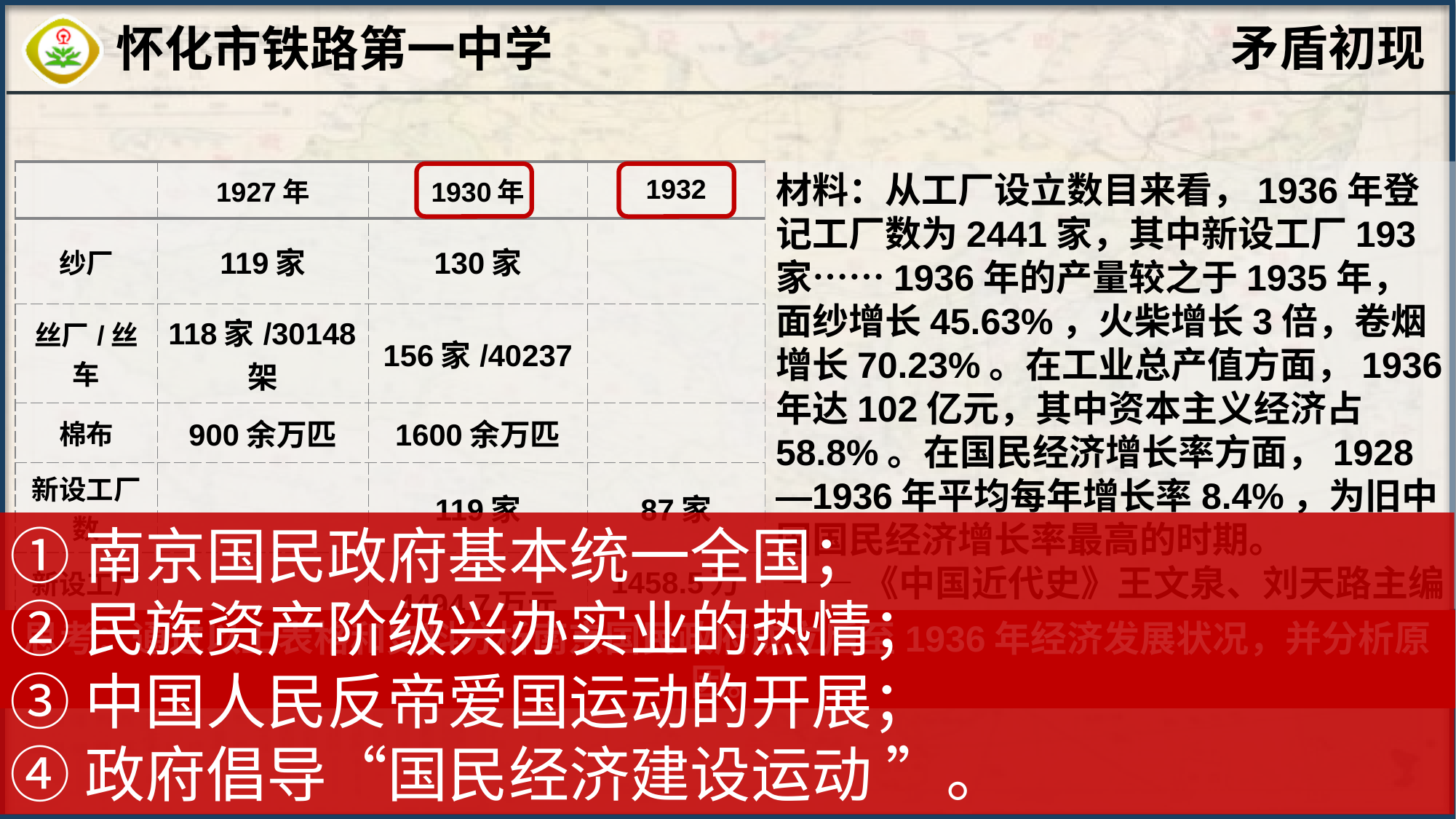

矛盾初现
|  | 1927年 | 1930年 | 1932 |
| --- | --- | --- | --- |
| 纱厂 | 119家 | 130家 |  |
| 丝厂/丝车 | 118家/30148架 | 156家/40237 |  |
| 棉布 | 900余万匹 | 1600余万匹 |  |
| 新设工厂数 |  | 119家 | 87家 |
| 新设工厂资本额 |  | 4494.7万元 | 1458.5万元 |
材料：从工厂设立数目来看，1936年登记工厂数为2441家，其中新设工厂193家……1936年的产量较之于1935年，面纱增长45.63%，火柴增长3倍，卷烟增长70.23%。在工业总产值方面，1936年达102亿元，其中资本主义经济占58.8%。在国民经济增长率方面，1928—1936年平均每年增长率8.4%，为旧中国国民经济增长率最高的时期。
——《中国近代史》王文泉、刘天路主编

①南京国民政府基本统一全国；
②民族资产阶级兴办实业的热情；
③中国人民反帝爱国运动的开展；
④政府倡导“国民经济建设运动 ”。
思考：通过以上表格和史料分析南京国民政府成立后至1936年经济发展状况，并分析原因。